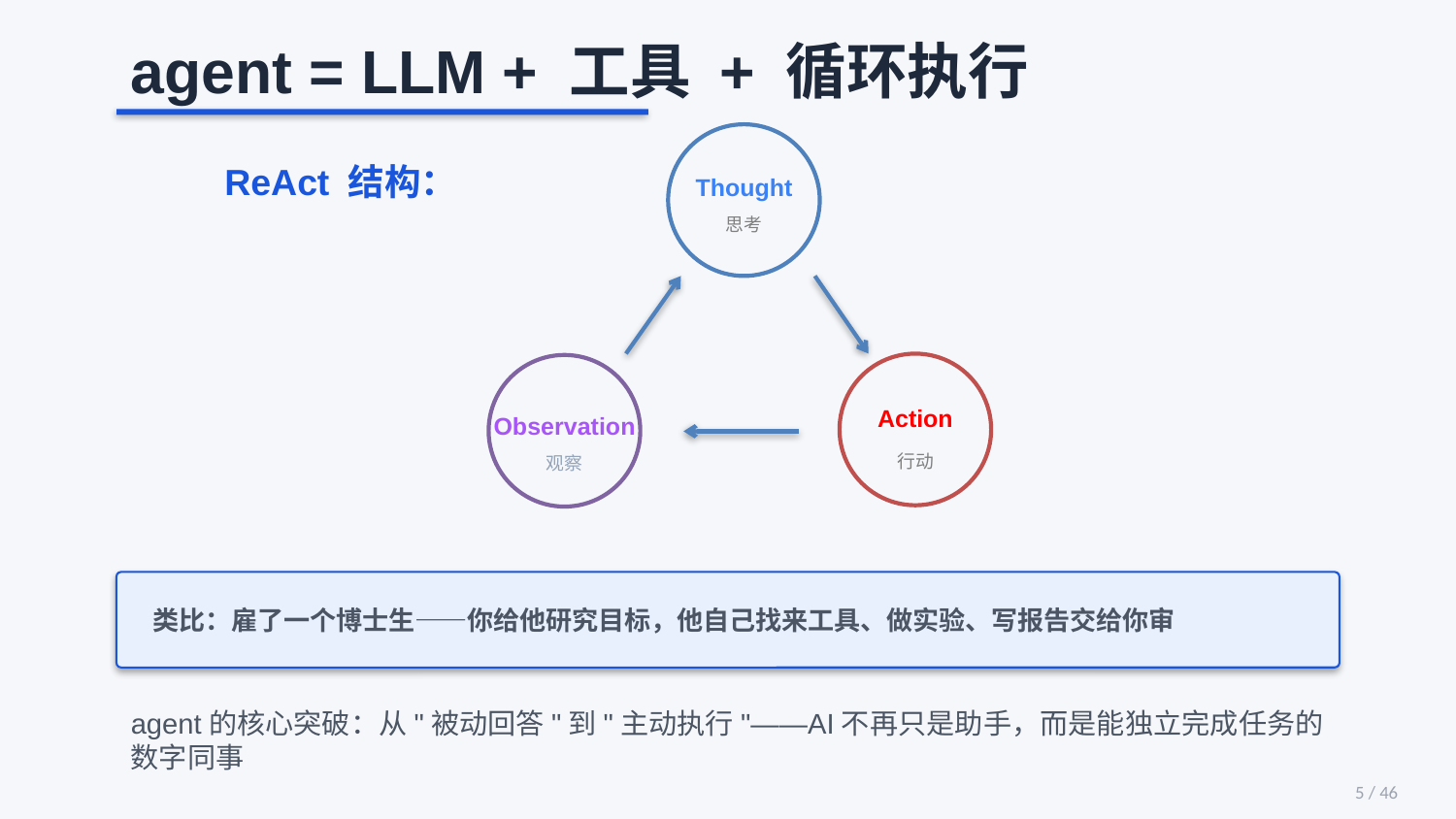

agent = LLM + 工具 + 循环执行

Thought
思考
ReAct 结构：

Action
行动

Observation
观察

类比：雇了一个博士生——你给他研究目标，他自己找来工具、做实验、写报告交给你审
agent的核心突破：从"被动回答"到"主动执行"——AI不再只是助手，而是能独立完成任务的数字同事
5 / 46